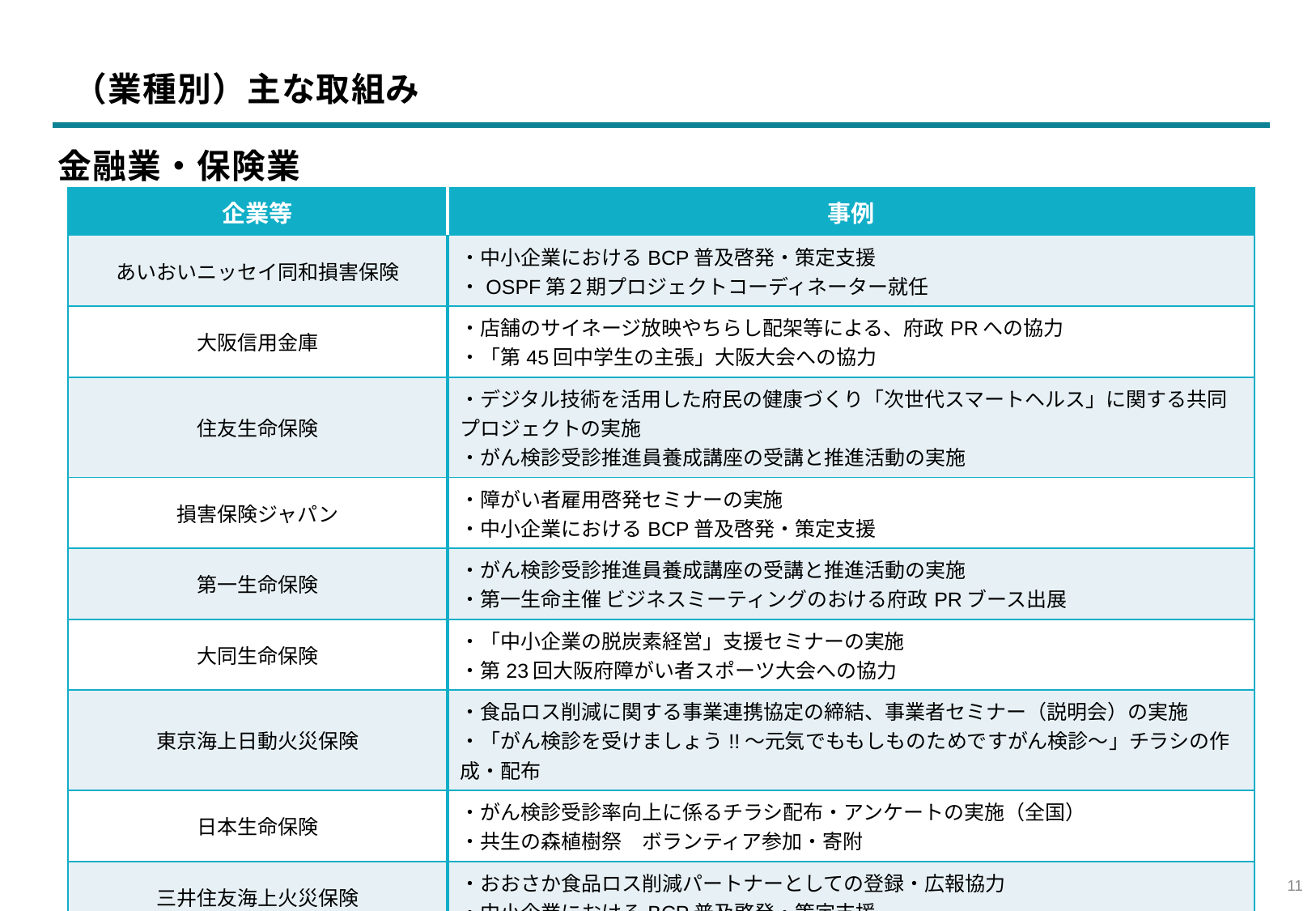

（業種別）主な取組み
金融業・保険業
プロジェクト分析スライド 3
| 企業等 | 事例 |
| --- | --- |
| あいおいニッセイ同和損害保険 | ・中小企業におけるBCP普及啓発・策定支援 ・OSPF第２期プロジェクトコーディネーター就任 |
| 大阪信用金庫 | ・店舗のサイネージ放映やちらし配架等による、府政PRへの協力 ・「第45回中学生の主張」大阪大会への協力 |
| 住友生命保険 | ・デジタル技術を活用した府民の健康づくり「次世代スマートヘルス」に関する共同プロジェクトの実施 ・がん検診受診推進員養成講座の受講と推進活動の実施 |
| 損害保険ジャパン | ・障がい者雇用啓発セミナーの実施 ・中小企業におけるBCP普及啓発・策定支援 |
| 第一生命保険 | ・がん検診受診推進員養成講座の受講と推進活動の実施 ・第一生命主催 ビジネスミーティングのおける府政PRブース出展 |
| 大同生命保険 | ・「中小企業の脱炭素経営」支援セミナーの実施 ・第23回大阪府障がい者スポーツ大会への協力 |
| 東京海上日動火災保険 | ・食品ロス削減に関する事業連携協定の締結、事業者セミナー（説明会）の実施 ・「がん検診を受けましょう!!～元気でももしものためですがん検診～」チラシの作成・配布 |
| 日本生命保険 | ・がん検診受診率向上に係るチラシ配布・アンケートの実施（全国） ・共生の森植樹祭　ボランティア参加・寄附 |
| 三井住友海上火災保険 | ・おおさか食品ロス削減パートナーとしての登録・広報協力 ・中小企業におけるBCP普及啓発・策定支援 |
| 明治安田生命保険 | ・親子サッカー教室・ウォーキングフットボール体験会における広報、ブース出展協力 ・がん検診啓発キャンペーンの実施 |
| りそな銀行 | ・緊急一時避難施設として「りそな本社ビル」の指定 ・「令和５年度一般非公開型セミオープンイノベーション」の共催 |
11